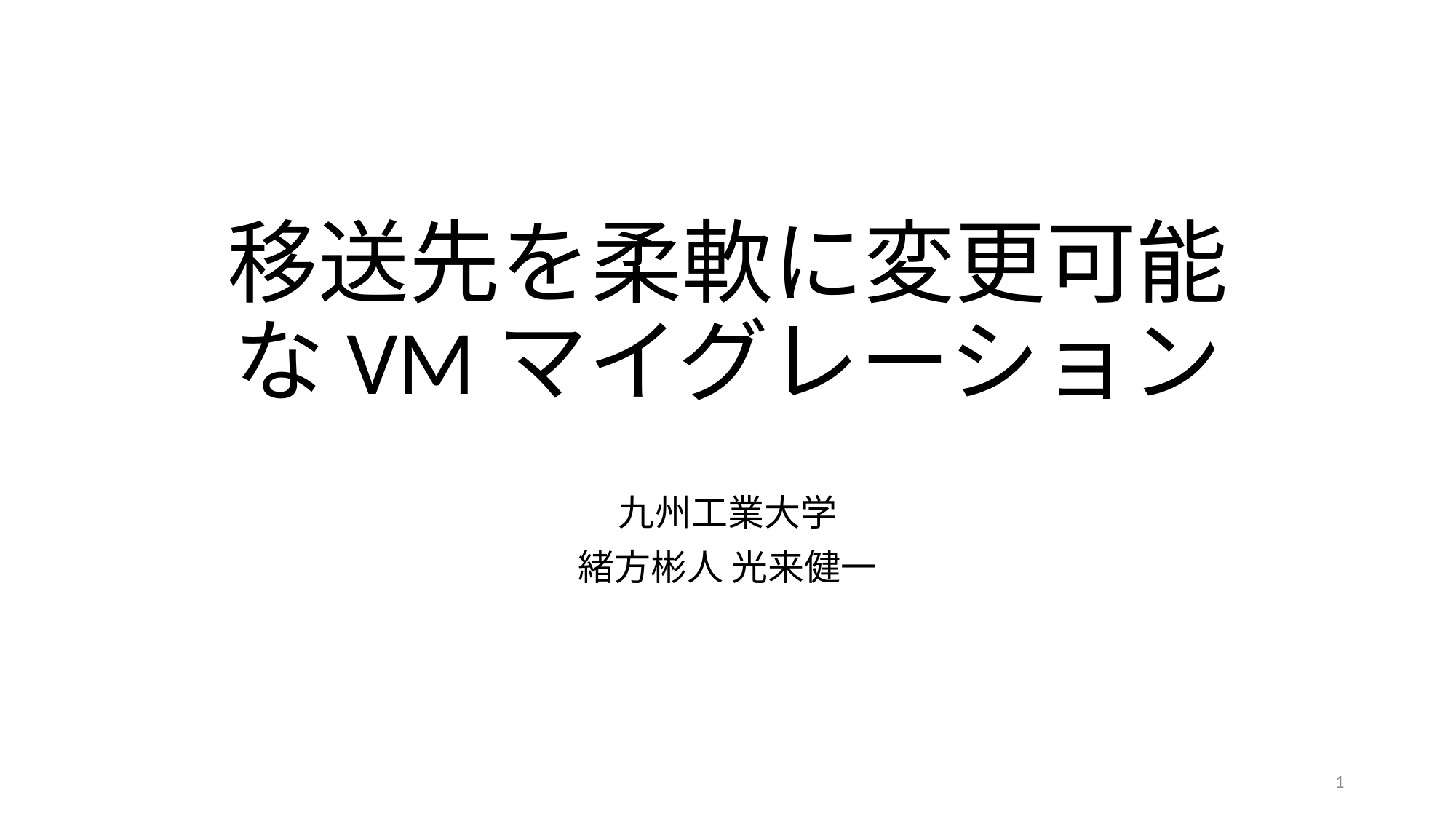

# 移送先を柔軟に変更可能なVMマイグレーション

九州工業大学
緒方彬人 光来健一
1